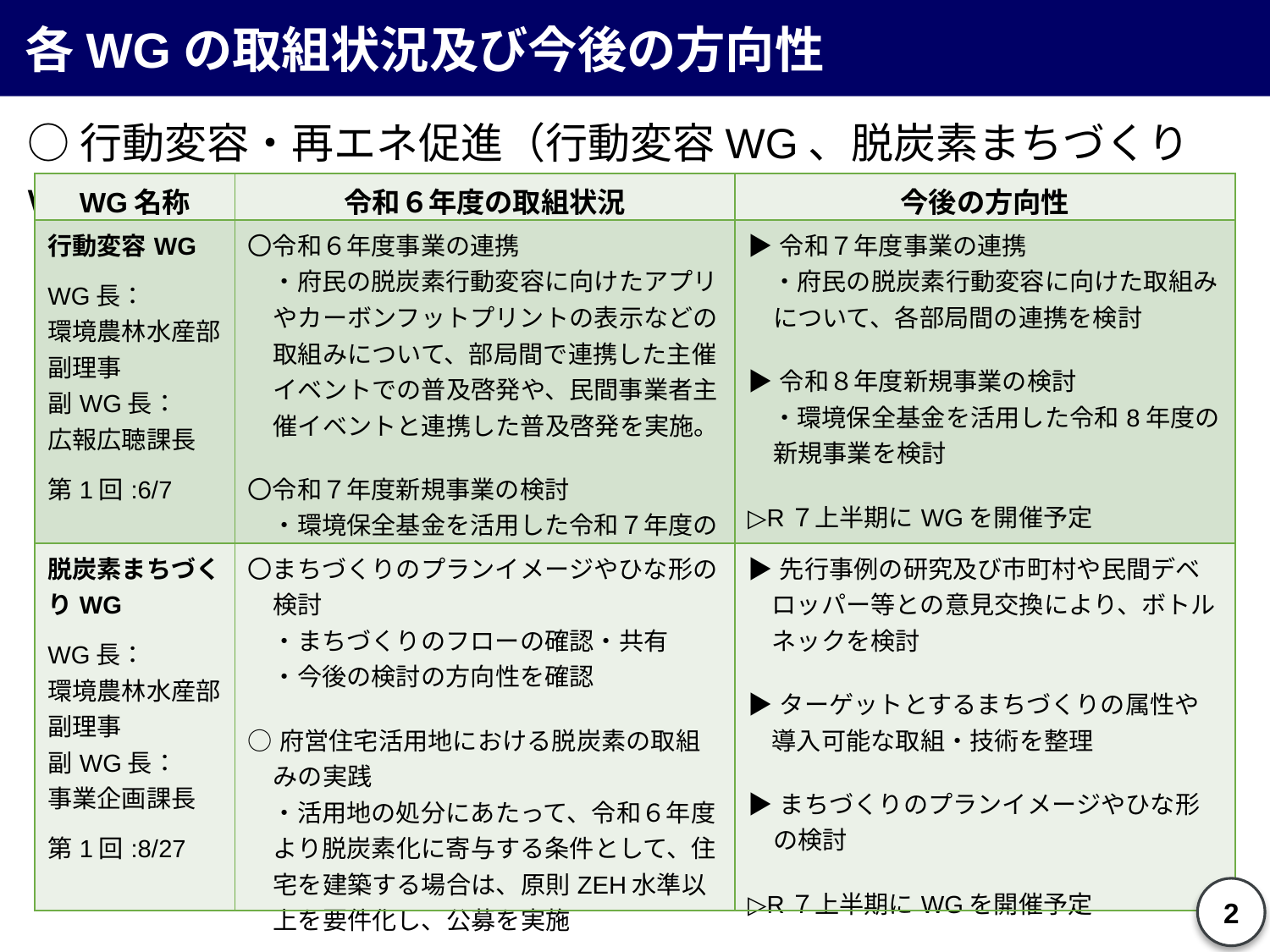

各WGの取組状況及び今後の方向性
○行動変容・再エネ促進（行動変容WG、脱炭素まちづくりWG）
| WG名称 | 令和６年度の取組状況 | 今後の方向性 |
| --- | --- | --- |
| 行動変容WG WG長： 環境農林水産部副理事 副WG長： 広報広聴課長 第1回:6/7 | 〇令和６年度事業の連携 　・府民の脱炭素行動変容に向けたアプリやカーボンフットプリントの表示などの取組みについて、部局間で連携した主催イベントでの普及啓発や、民間事業者主催イベントと連携した普及啓発を実施。 〇令和７年度新規事業の検討 　・環境保全基金を活用した令和７年度の新規事業を検討 | ▶令和７年度事業の連携 　・府民の脱炭素行動変容に向けた取組みについて、各部局間の連携を検討 ▶令和８年度新規事業の検討 　・環境保全基金を活用した令和8年度の新規事業を検討 ▷R７上半期にWGを開催予定 |
| 脱炭素まちづくりWG WG長： 環境農林水産部副理事 副WG長： 事業企画課長 第1回:8/27 | 〇まちづくりのプランイメージやひな形の検討 　・まちづくりのフローの確認・共有 　・今後の検討の方向性を確認 ○府営住宅活用地における脱炭素の取組みの実践 　・活用地の処分にあたって、令和６年度より脱炭素化に寄与する条件として、住宅を建築する場合は、原則ZEH水準以上を要件化し、公募を実施 | ▶先行事例の研究及び市町村や民間デベロッパー等との意見交換により、ボトルネックを検討 ▶ターゲットとするまちづくりの属性や導入可能な取組・技術を整理 ▶まちづくりのプランイメージやひな形の検討 ▷R７上半期にWGを開催予定 |
2